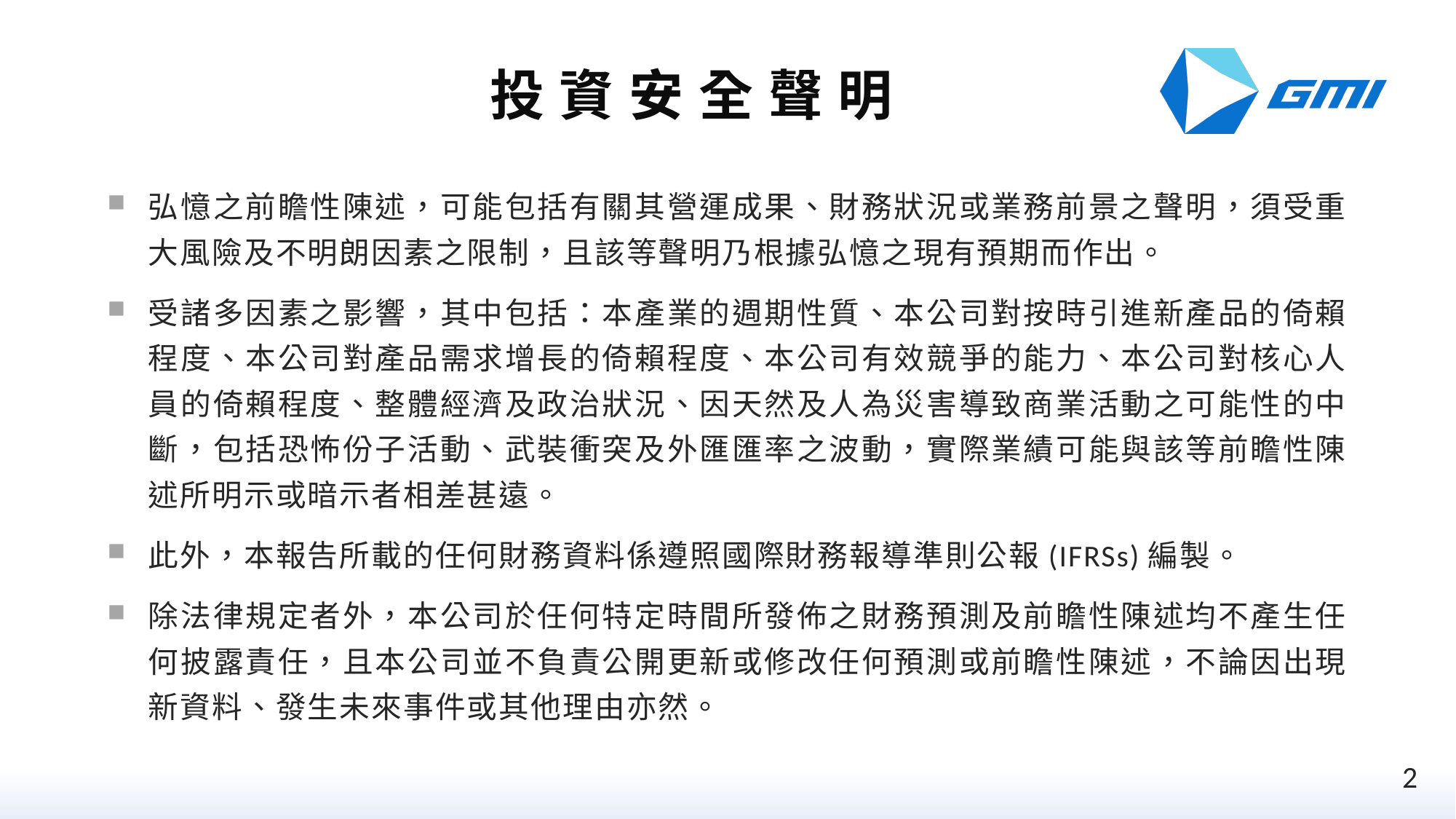

投資安全聲明
弘憶之前瞻性陳述，可能包括有關其營運成果、財務狀況或業務前景之聲明，須受重大風險及不明朗因素之限制，且該等聲明乃根據弘憶之現有預期而作出。
受諸多因素之影響，其中包括：本產業的週期性質、本公司對按時引進新產品的倚賴程度、本公司對產品需求增長的倚賴程度、本公司有效競爭的能力、本公司對核心人員的倚賴程度、整體經濟及政治狀況、因天然及人為災害導致商業活動之可能性的中斷，包括恐怖份子活動、武裝衝突及外匯匯率之波動，實際業績可能與該等前瞻性陳述所明示或暗示者相差甚遠。
此外，本報告所載的任何財務資料係遵照國際財務報導準則公報(IFRSs)編製。
除法律規定者外，本公司於任何特定時間所發佈之財務預測及前瞻性陳述均不產生任何披露責任，且本公司並不負責公開更新或修改任何預測或前瞻性陳述，不論因出現新資料、發生未來事件或其他理由亦然。

2